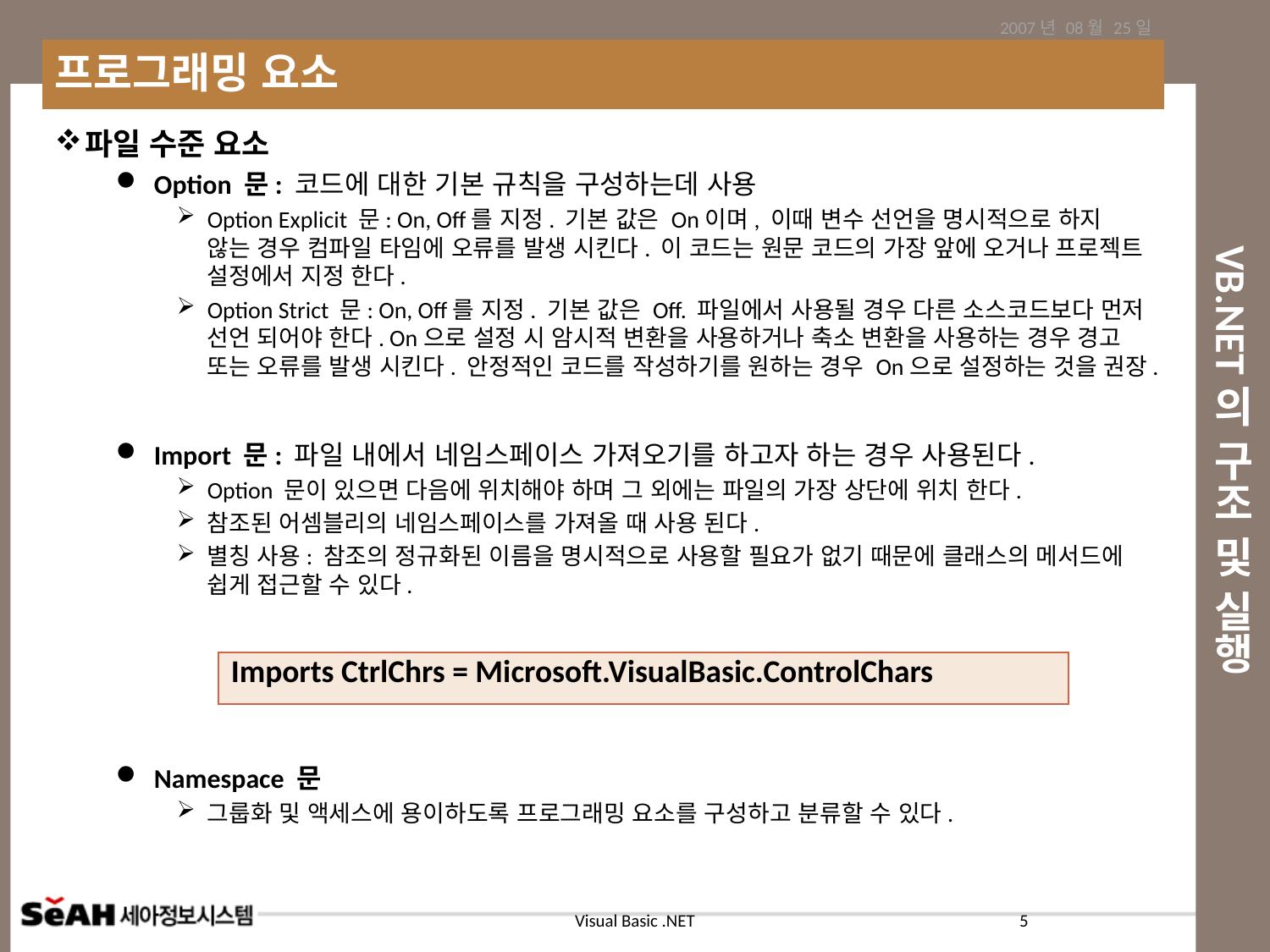

2007년 08월 25일
프로그래밍 요소
# VB.NET의 구조 및 실행
파일 수준 요소
Option 문: 코드에 대한 기본 규칙을 구성하는데 사용
Option Explicit 문: On, Off를 지정. 기본 값은 On이며, 이때 변수 선언을 명시적으로 하지 않는 경우 컴파일 타임에 오류를 발생 시킨다. 이 코드는 원문 코드의 가장 앞에 오거나 프로젝트 설정에서 지정 한다.
Option Strict 문: On, Off를 지정. 기본 값은 Off. 파일에서 사용될 경우 다른 소스코드보다 먼저 선언 되어야 한다. On으로 설정 시 암시적 변환을 사용하거나 축소 변환을 사용하는 경우 경고 또는 오류를 발생 시킨다. 안정적인 코드를 작성하기를 원하는 경우 On으로 설정하는 것을 권장.

Import 문: 파일 내에서 네임스페이스 가져오기를 하고자 하는 경우 사용된다.
Option 문이 있으면 다음에 위치해야 하며 그 외에는 파일의 가장 상단에 위치 한다.
참조된 어셈블리의 네임스페이스를 가져올 때 사용 된다.
별칭 사용: 참조의 정규화된 이름을 명시적으로 사용할 필요가 없기 때문에 클래스의 메서드에 쉽게 접근할 수 있다.

Namespace 문
그룹화 및 액세스에 용이하도록 프로그래밍 요소를 구성하고 분류할 수 있다.

| Imports CtrlChrs = Microsoft.VisualBasic.ControlChars |
| --- |
5
Visual Basic .NET